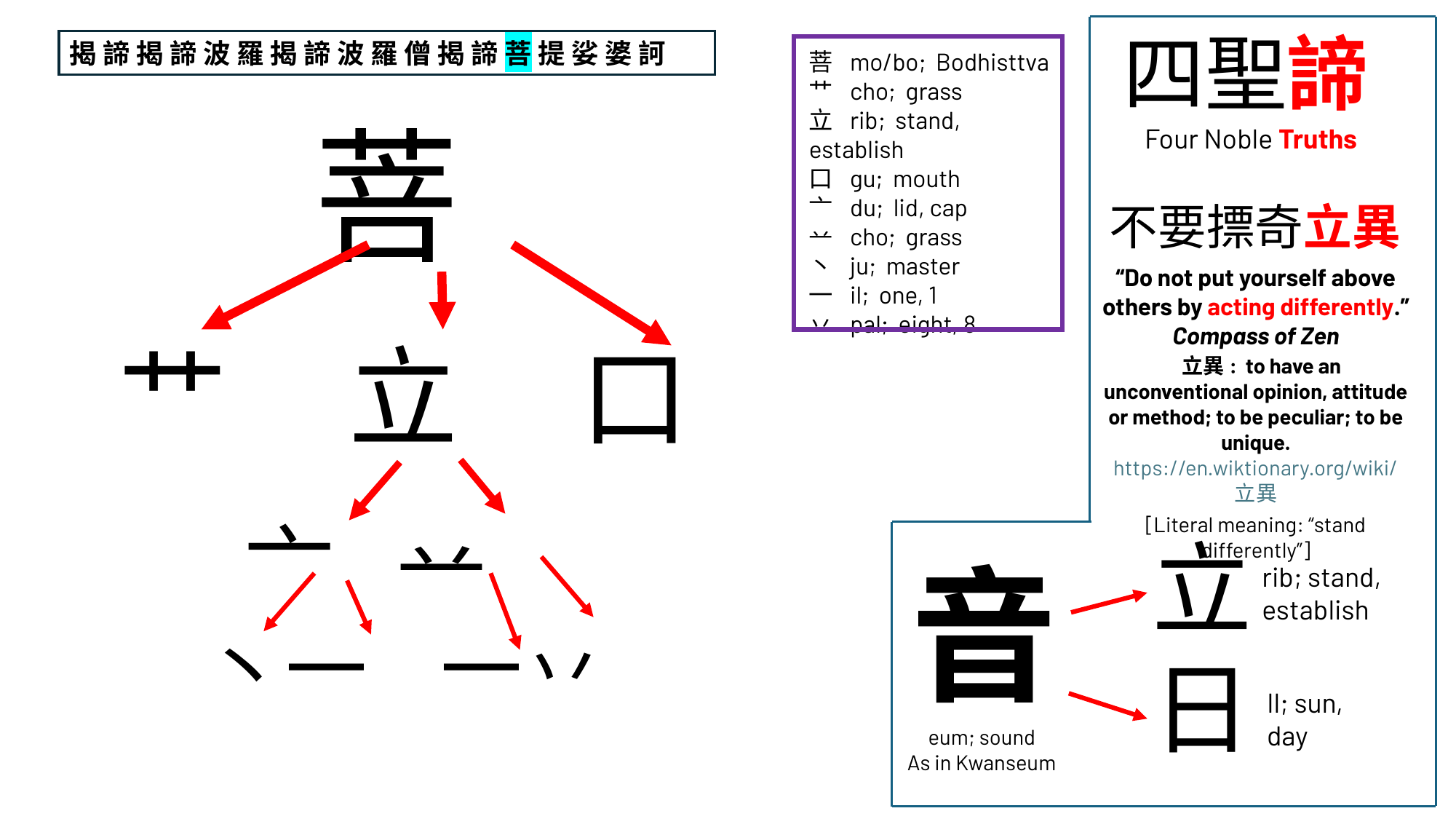

四聖諦

揭 諦 揭 諦 波 羅 揭 諦 波 羅 僧 揭 諦 菩 提 娑 婆 訶

菩  mo/bo;  Bodhisttva
艹  cho;  grass
立  rib;  stand, establish
口  gu;  mouth
亠  du;  lid, cap
䒑  cho;  grass
丶  ju;  master
一  il;  one, 1
丷  pal;  eight, 8
        菩
   艹     立     口
          亠   䒑
         丶一    一丷
Four Noble Truths
不要摽奇立異
“Do not put yourself above others by acting differently.”
Compass of Zen
 立異:  to have an unconventional opinion, attitude or method; to be peculiar; to be unique.
https://en.wiktionary.org/wiki/立異
[Literal meaning: “stand differently”]
立
日
音
rib; stand, establish
Il; sun, day
eum; sound
As in Kwanseum